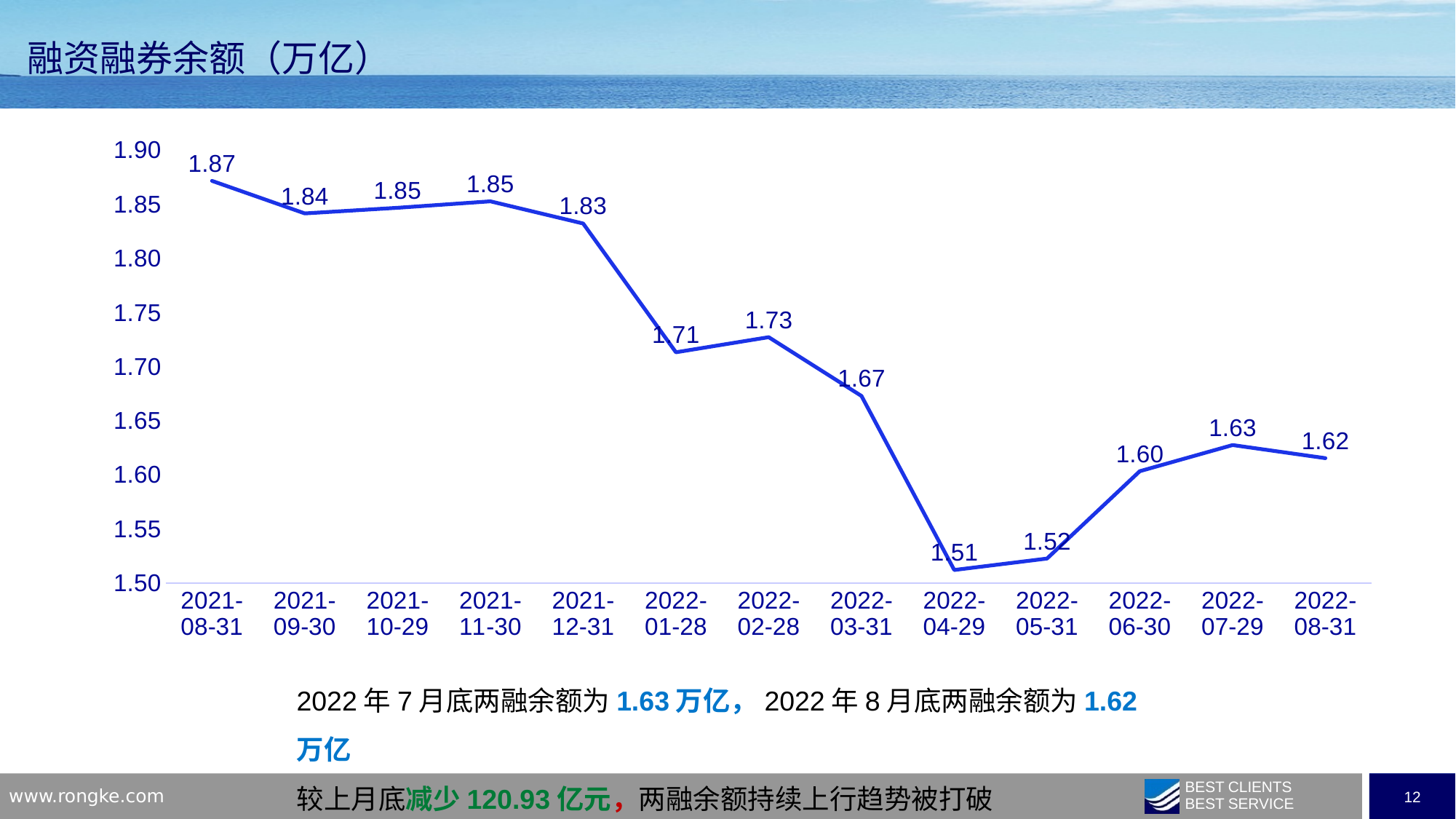

融资融券余额（万亿）

### Chart

| Category |  |
|---|---|
| 2021-08-31 | 1.8715702274880002 |
| 2021-09-30 | 1.841524604094 |
| 2021-10-29 | 1.846701337317 |
| 2021-11-30 | 1.852685196949 |
| 2021-12-31 | 1.8321911669010003 |
| 2022-01-28 | 1.713210200774 |
| 2022-02-28 | 1.7271601792329998 |
| 2022-03-31 | 1.6728391403040002 |
| 2022-04-29 | 1.5120421480569999 |
| 2022-05-31 | 1.5226258444729999 |
| 2022-06-30 | 1.603331345927 |
| 2022-07-29 | 1.627471854375 |
| 2022-08-31 | 1.615378836518 |
2022年7月底两融余额为1.63万亿，2022年8月底两融余额为1.62万亿
较上月底减少120.93亿元，两融余额持续上行趋势被打破